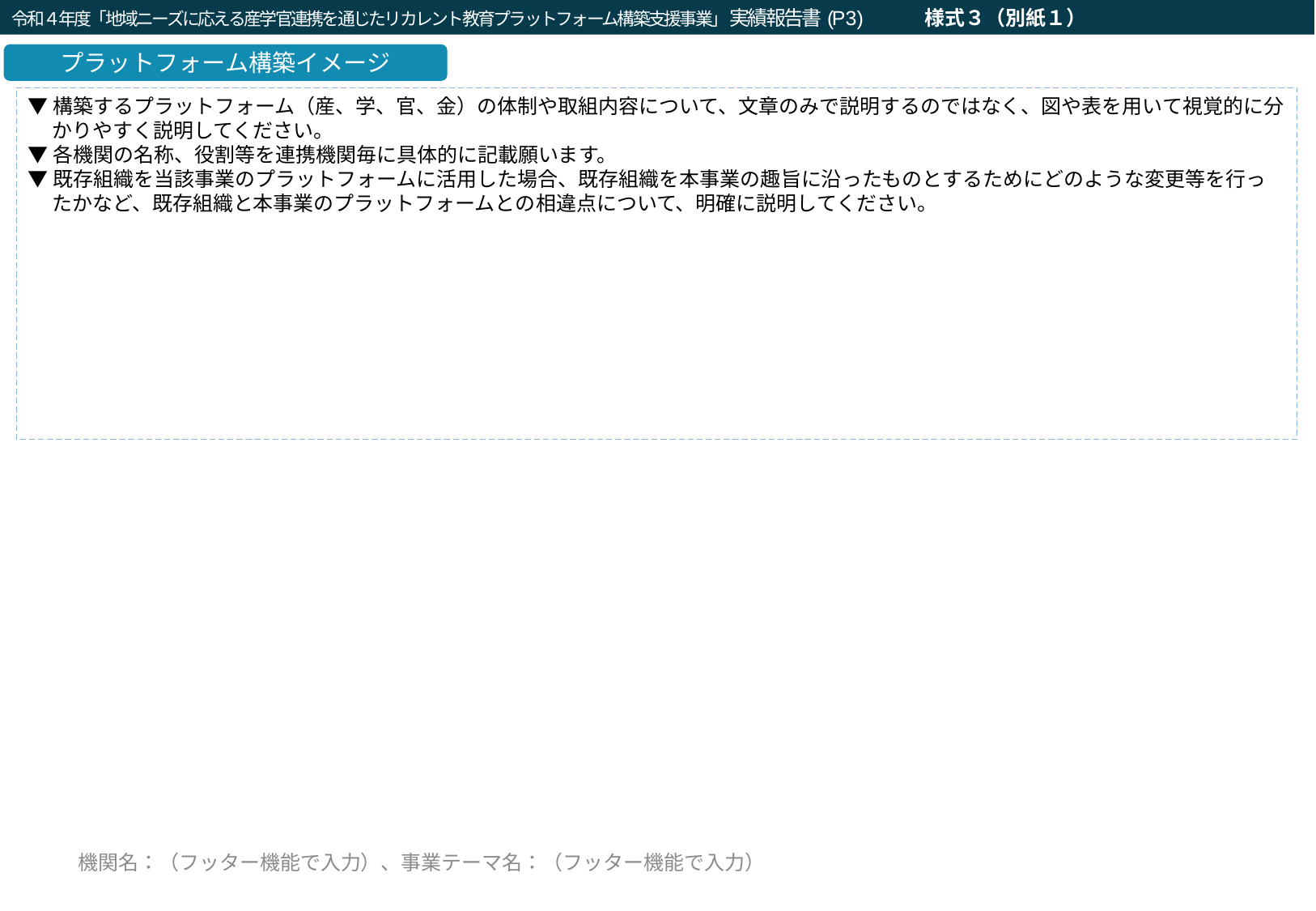

令和４年度「地域ニーズに応える産学官連携を通じたリカレント教育プラットフォーム構築支援事業」実績報告書(P3)　　　様式３（別紙１）
令和２年度「就職・転職支援のための大学リカレント教育推進事業（就職・転職支援のためのリカレント教育プログラムの開発・実施）」企画提案書（a：求職支援）(P3)
プラットフォーム構築イメージ
▼構築するプラットフォーム（産、学、官、金）の体制や取組内容について、文章のみで説明するのではなく、図や表を用いて視覚的に分かりやすく説明してください。
▼各機関の名称、役割等を連携機関毎に具体的に記載願います。
▼既存組織を当該事業のプラットフォームに活用した場合、既存組織を本事業の趣旨に沿ったものとするためにどのような変更等を行ったかなど、既存組織と本事業のプラットフォームとの相違点について、明確に説明してください。

機関名：（フッター機能で入力）、事業テーマ名：（フッター機能で入力）